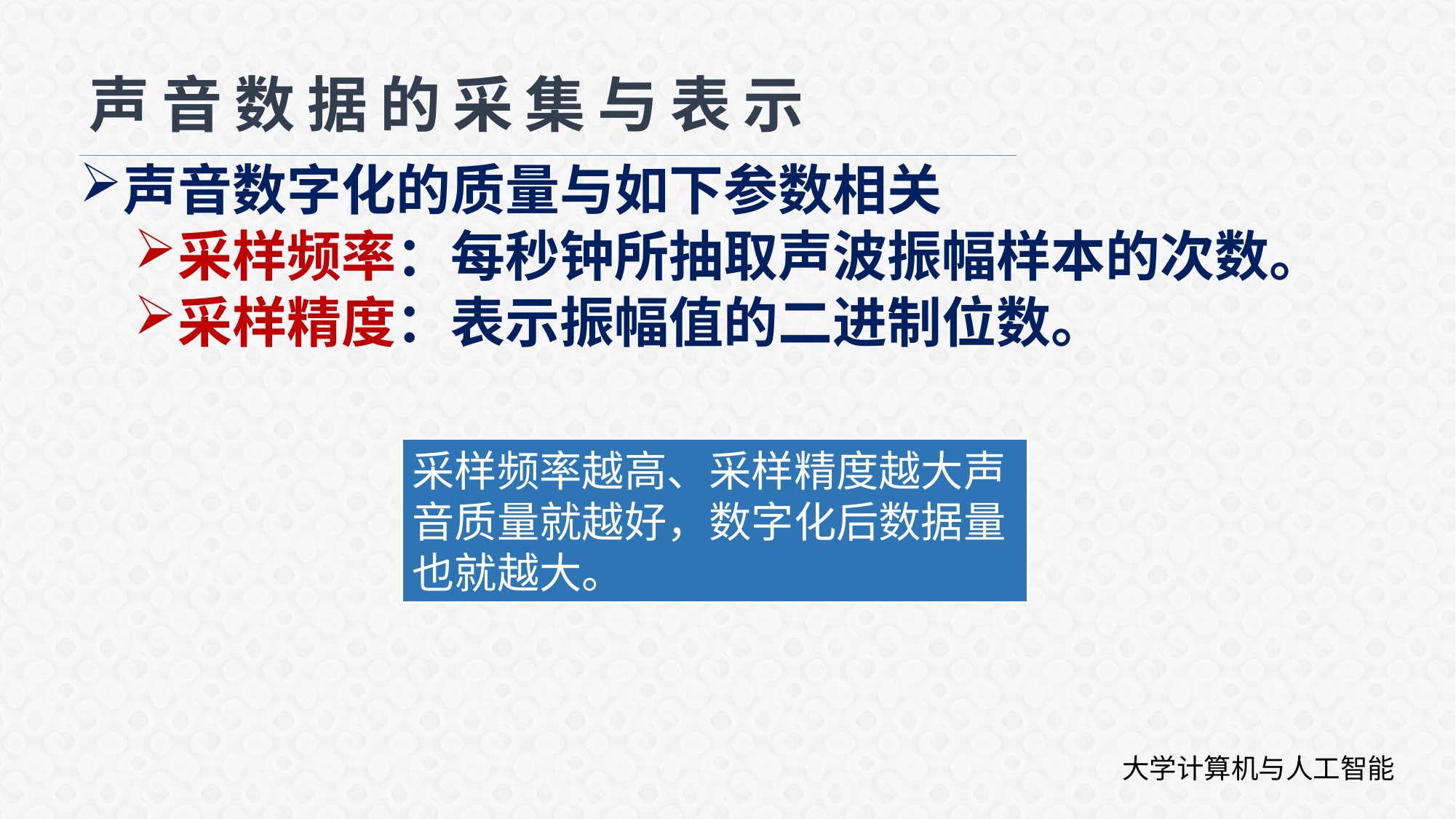

# 声音数据的采集与表示
声音数字化的质量与如下参数相关
采样频率：每秒钟所抽取声波振幅样本的次数。
采样精度：表示振幅值的二进制位数。
采样频率越高、采样精度越大声音质量就越好，数字化后数据量也就越大。
大学计算机与人工智能